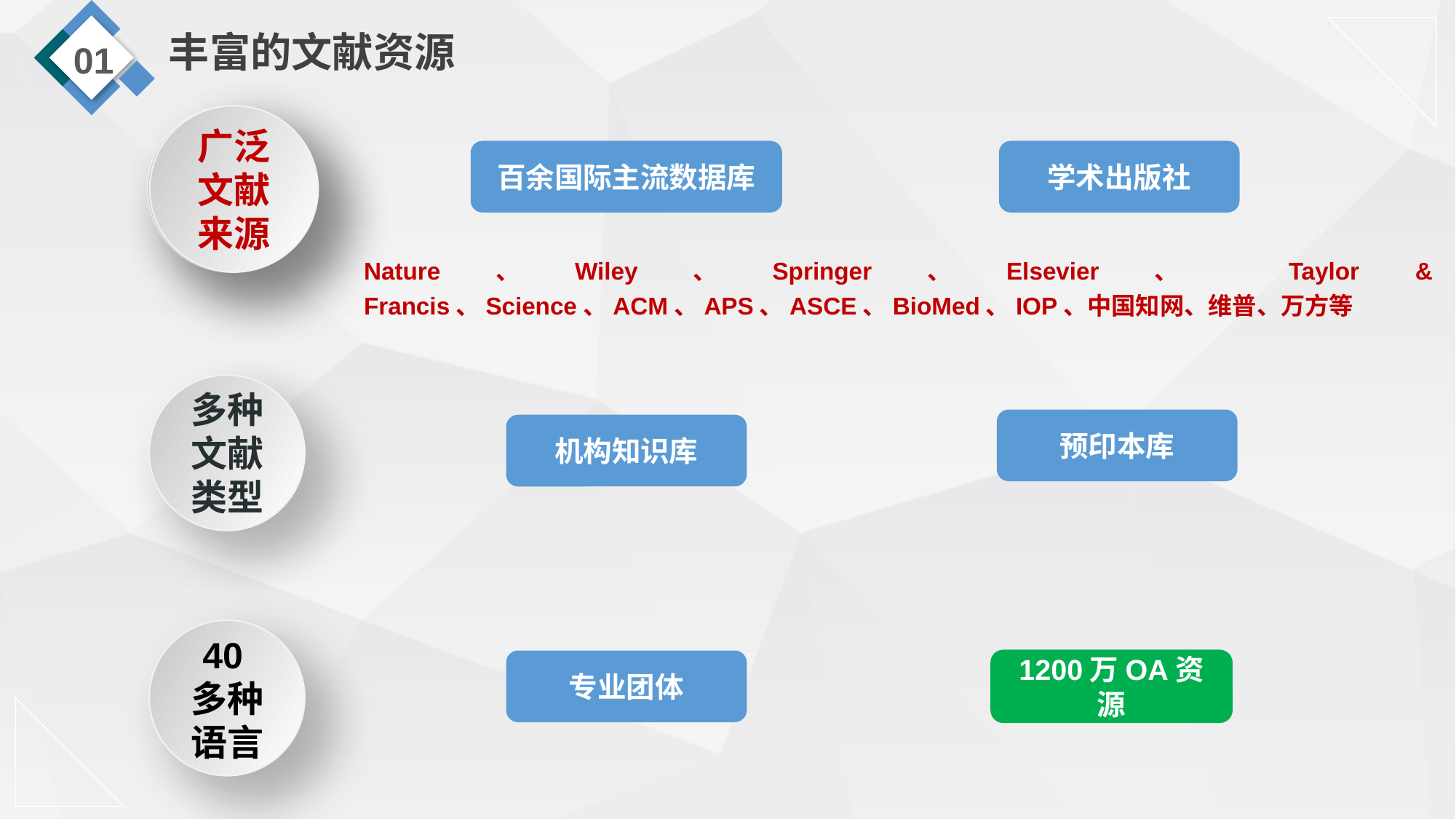

01

丰富的文献资源
广泛文献来源
广泛文献来源
百余国际主流数据库
学术出版社
Nature、Wiley、Springer、Elsevier、 Taylor & Francis、Science、ACM、APS、ASCE、BioMed、IOP、中国知网、维普、万方等

多种文献类型
预印本库
机构知识库
40多种语言
专业团体
1200万OA资源